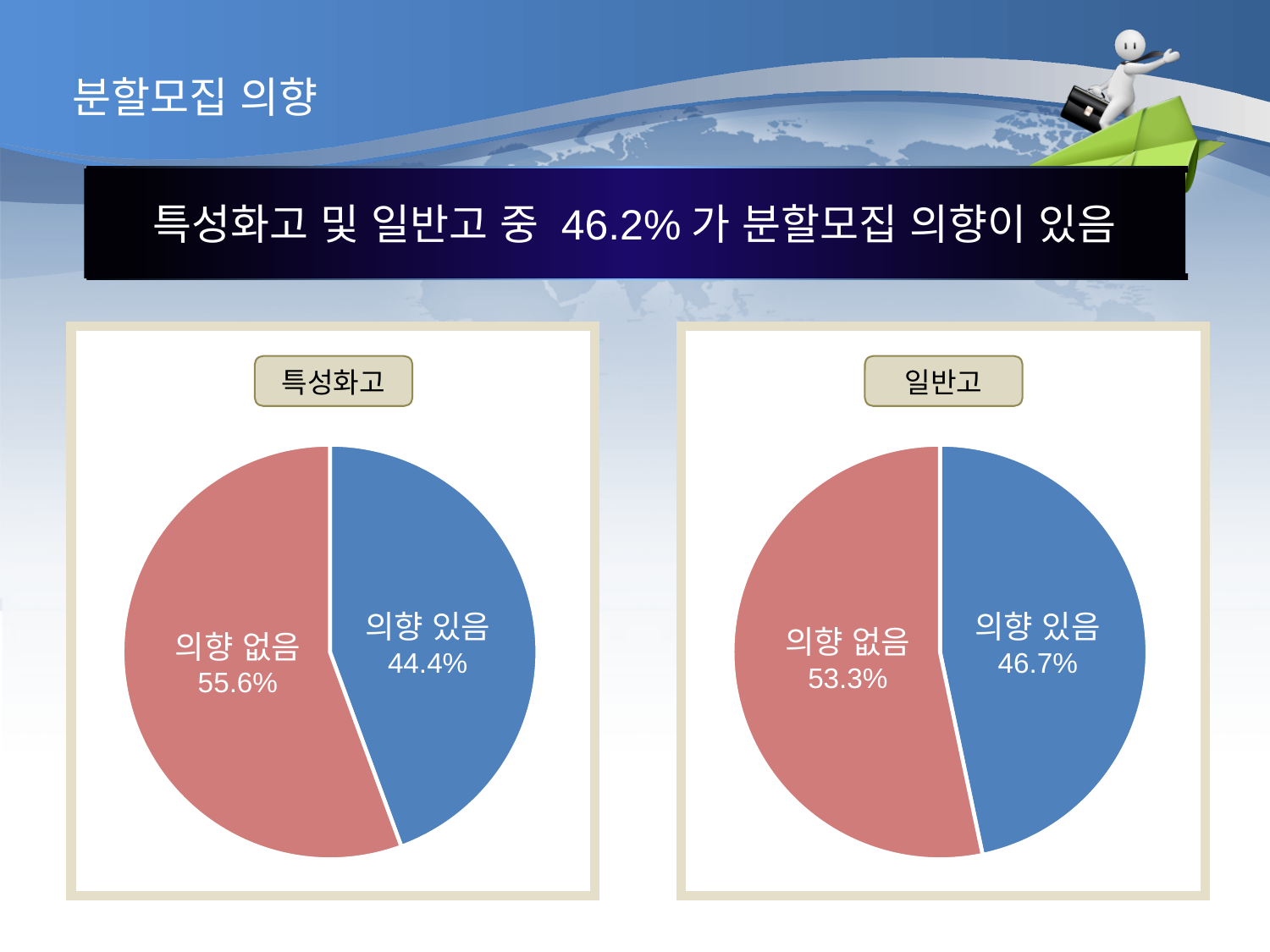

분할모집 의향

특성화고 및 일반고 중 46.2%가 분할모집 의향이 있음

특성화고
일반고

### Chart

| Category | 특성화 |
|---|---|
| 1분기 | 44.4 |
| 2분기 | 55.6 |

### Chart

| Category | 특성화 |
|---|---|
| 1분기 | 46.7 |
| 2분기 | 53.3 |
의향 있음
44.4%
의향 있음
46.7%
의향 없음
53.3%
의향 없음
55.6%